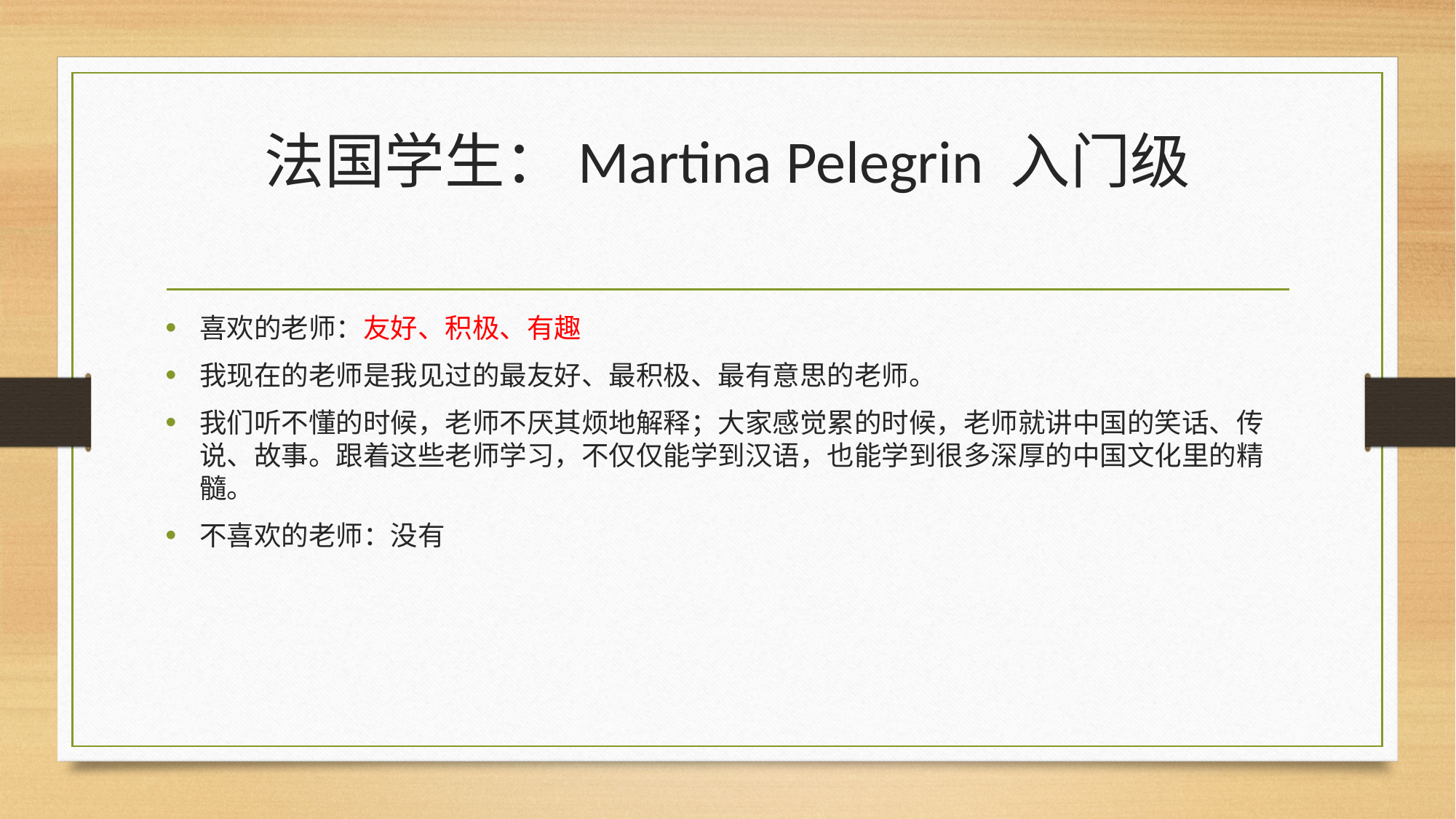

# 法国学生：Martina Pelegrin 入门级
喜欢的老师：友好、积极、有趣
我现在的老师是我见过的最友好、最积极、最有意思的老师。
我们听不懂的时候，老师不厌其烦地解释；大家感觉累的时候，老师就讲中国的笑话、传说、故事。跟着这些老师学习，不仅仅能学到汉语，也能学到很多深厚的中国文化里的精髓。
不喜欢的老师：没有